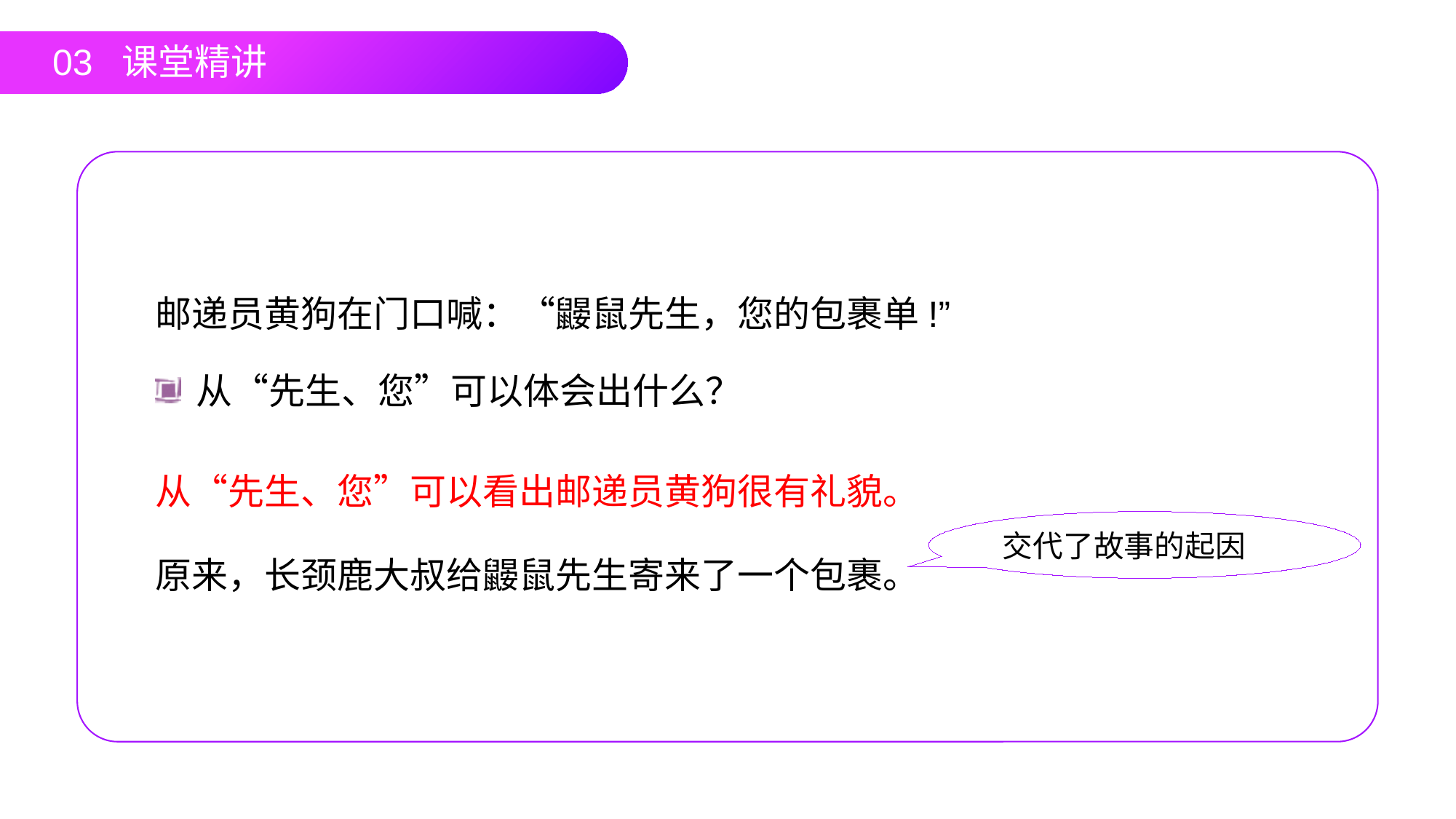

03  课堂精讲
邮递员黄狗在门口喊：“鼹鼠先生，您的包裹单!”
从“先生、您”可以体会出什么？
从“先生、您”可以看出邮递员黄狗很有礼貌。
交代了故事的起因
原来，长颈鹿大叔给鼹鼠先生寄来了一个包裹。